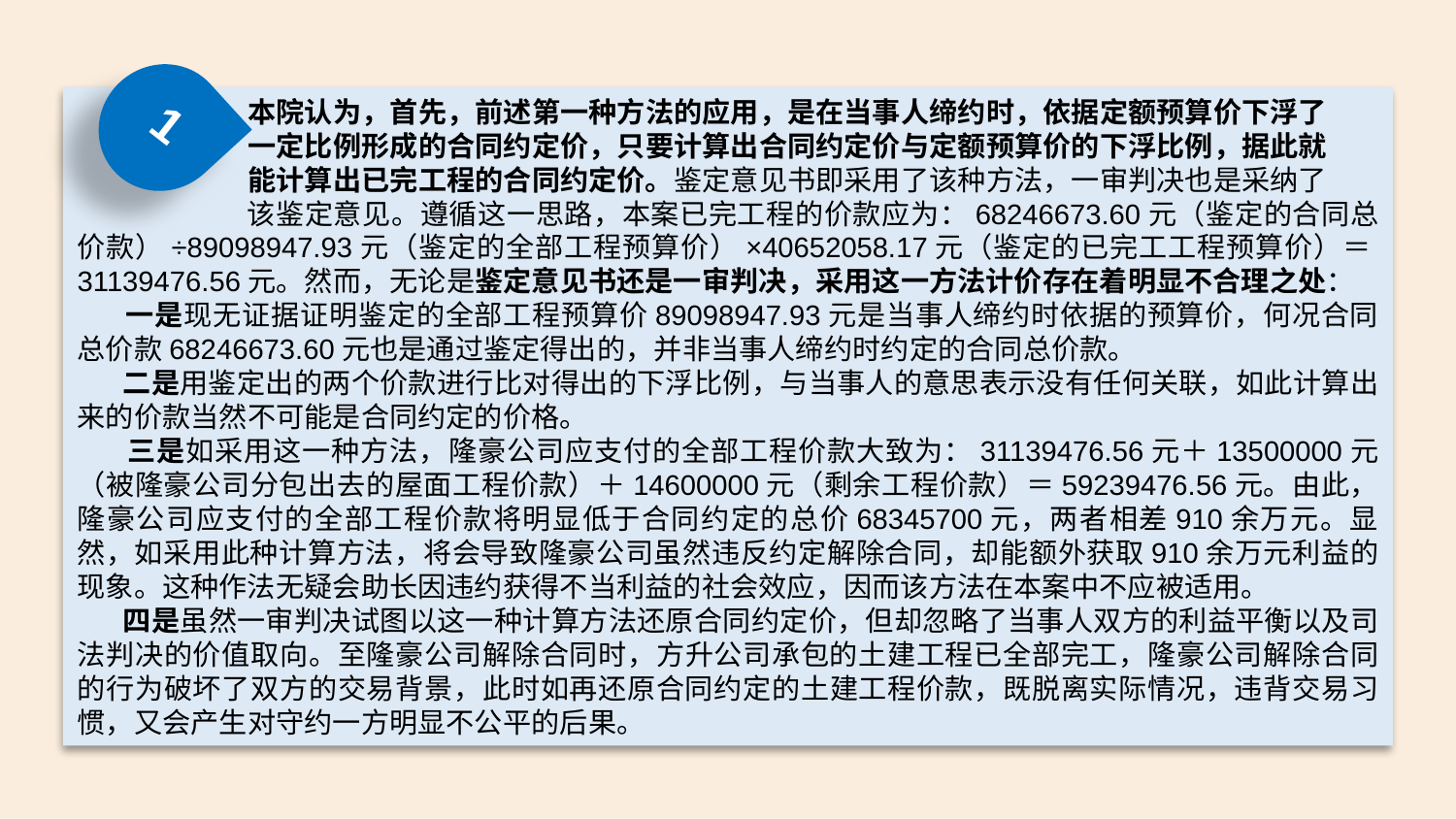

1
                          本院认为，首先，前述第一种方法的应用，是在当事人缔约时，依据定额预算价下浮了
                          一定比例形成的合同约定价，只要计算出合同约定价与定额预算价的下浮比例，据此就
                          能计算出已完工程的合同约定价。鉴定意见书即采用了该种方法，一审判决也是采纳了
                        该鉴定意见。遵循这一思路，本案已完工程的价款应为：68246673.60元（鉴定的合同总价款）÷89098947.93元（鉴定的全部工程预算价）×40652058.17元（鉴定的已完工工程预算价）＝31139476.56元。然而，无论是鉴定意见书还是一审判决，采用这一方法计价存在着明显不合理之处：
      一是现无证据证明鉴定的全部工程预算价89098947.93元是当事人缔约时依据的预算价，何况合同总价款68246673.60元也是通过鉴定得出的，并非当事人缔约时约定的合同总价款。
      二是用鉴定出的两个价款进行比对得出的下浮比例，与当事人的意思表示没有任何关联，如此计算出来的价款当然不可能是合同约定的价格。
      三是如采用这一种方法，隆豪公司应支付的全部工程价款大致为：31139476.56元＋13500000元（被隆豪公司分包出去的屋面工程价款）＋14600000元（剩余工程价款）＝59239476.56元。由此，隆豪公司应支付的全部工程价款将明显低于合同约定的总价68345700元，两者相差910余万元。显然，如采用此种计算方法，将会导致隆豪公司虽然违反约定解除合同，却能额外获取910余万元利益的现象。这种作法无疑会助长因违约获得不当利益的社会效应，因而该方法在本案中不应被适用。
      四是虽然一审判决试图以这一种计算方法还原合同约定价，但却忽略了当事人双方的利益平衡以及司法判决的价值取向。至隆豪公司解除合同时，方升公司承包的土建工程已全部完工，隆豪公司解除合同的行为破坏了双方的交易背景，此时如再还原合同约定的土建工程价款，既脱离实际情况，违背交易习惯，又会产生对守约一方明显不公平的后果。